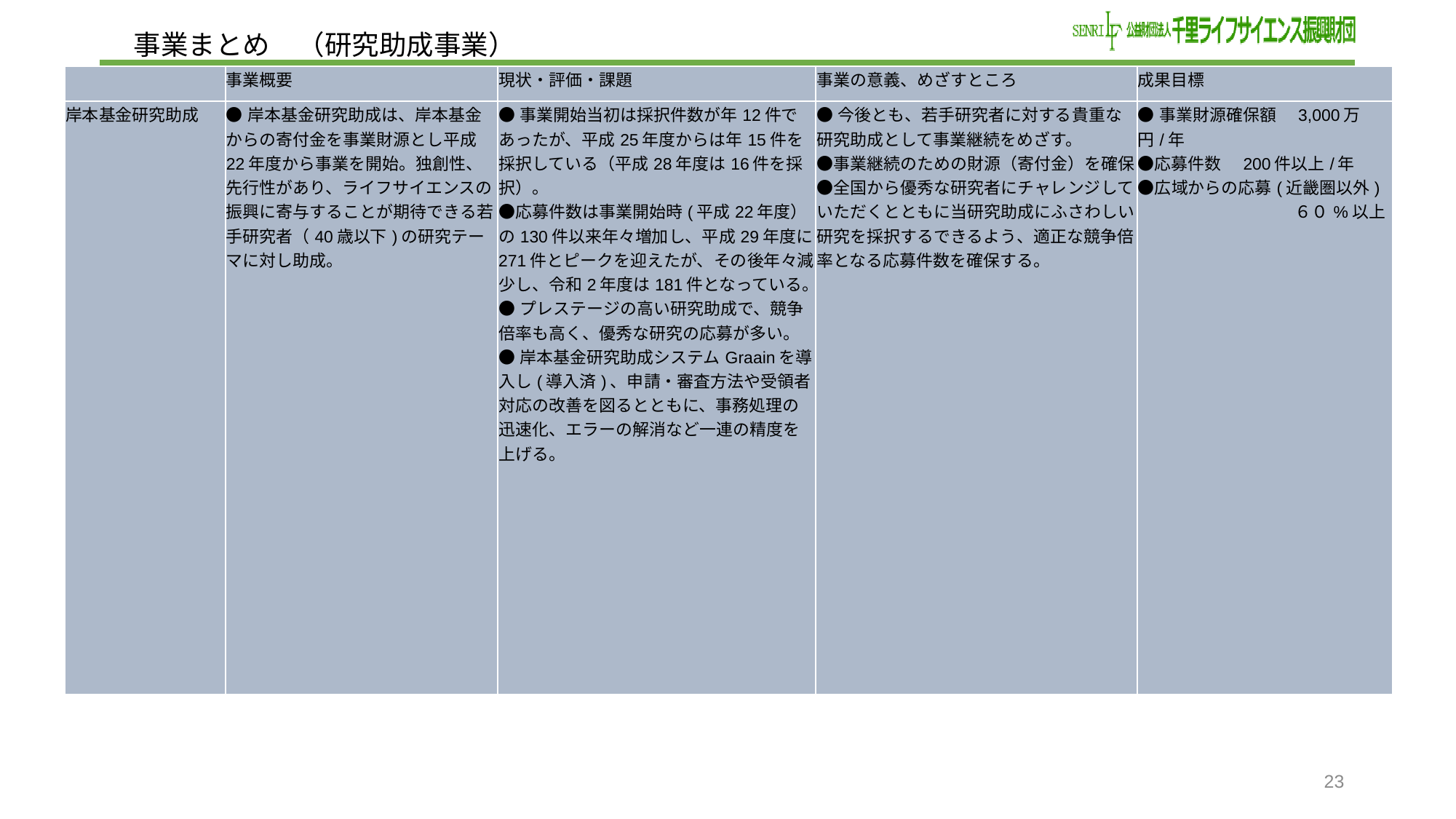

事業まとめ　（研究助成事業）
|  | 事業概要 | 現状・評価・課題 | 事業の意義、めざすところ | 成果目標 |
| --- | --- | --- | --- | --- |
| 岸本基金研究助成 | ●岸本基金研究助成は、岸本基金からの寄付金を事業財源とし平成22年度から事業を開始。独創性、先行性があり、ライフサイエンスの振興に寄与することが期待できる若手研究者（40歳以下)の研究テーマに対し助成。 | ●事業開始当初は採択件数が年12件であったが、平成25年度からは年15件を採択している（平成28年度は16件を採択）。 ●応募件数は事業開始時(平成22年度）の130件以来年々増加し、平成29年度に271件とピークを迎えたが、その後年々減少し、令和2年度は181件となっている。 ●プレステージの高い研究助成で、競争倍率も高く、優秀な研究の応募が多い。 ●岸本基金研究助成システムGraainを導入し(導入済)、申請・審査方法や受領者対応の改善を図るとともに、事務処理の迅速化、エラーの解消など一連の精度を上げる。 | ●今後とも、若手研究者に対する貴重な研究助成として事業継続をめざす。 ●事業継続のための財源（寄付金）を確保 ●全国から優秀な研究者にチャレンジしていただくとともに当研究助成にふさわしい研究を採択するできるよう、適正な競争倍率となる応募件数を確保する。 | ●事業財源確保額　3,000万円/年 ●応募件数　200件以上/年 ●広域からの応募(近畿圏以外) 　　　　　６０%以上 |
23